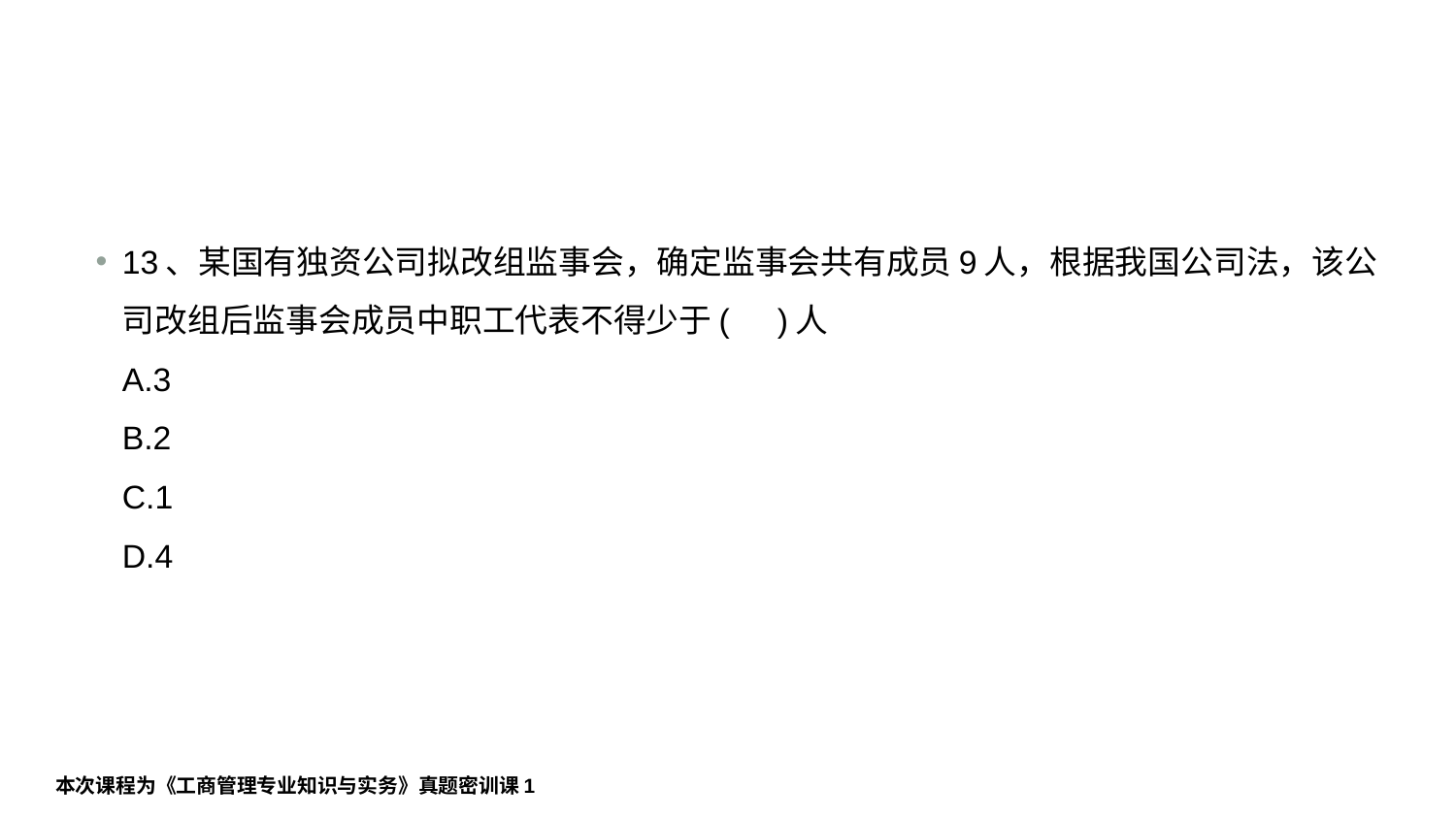

13、某国有独资公司拟改组监事会，确定监事会共有成员9人，根据我国公司法，该公司改组后监事会成员中职工代表不得少于(	)人
A.3
B.2
C.1
D.4